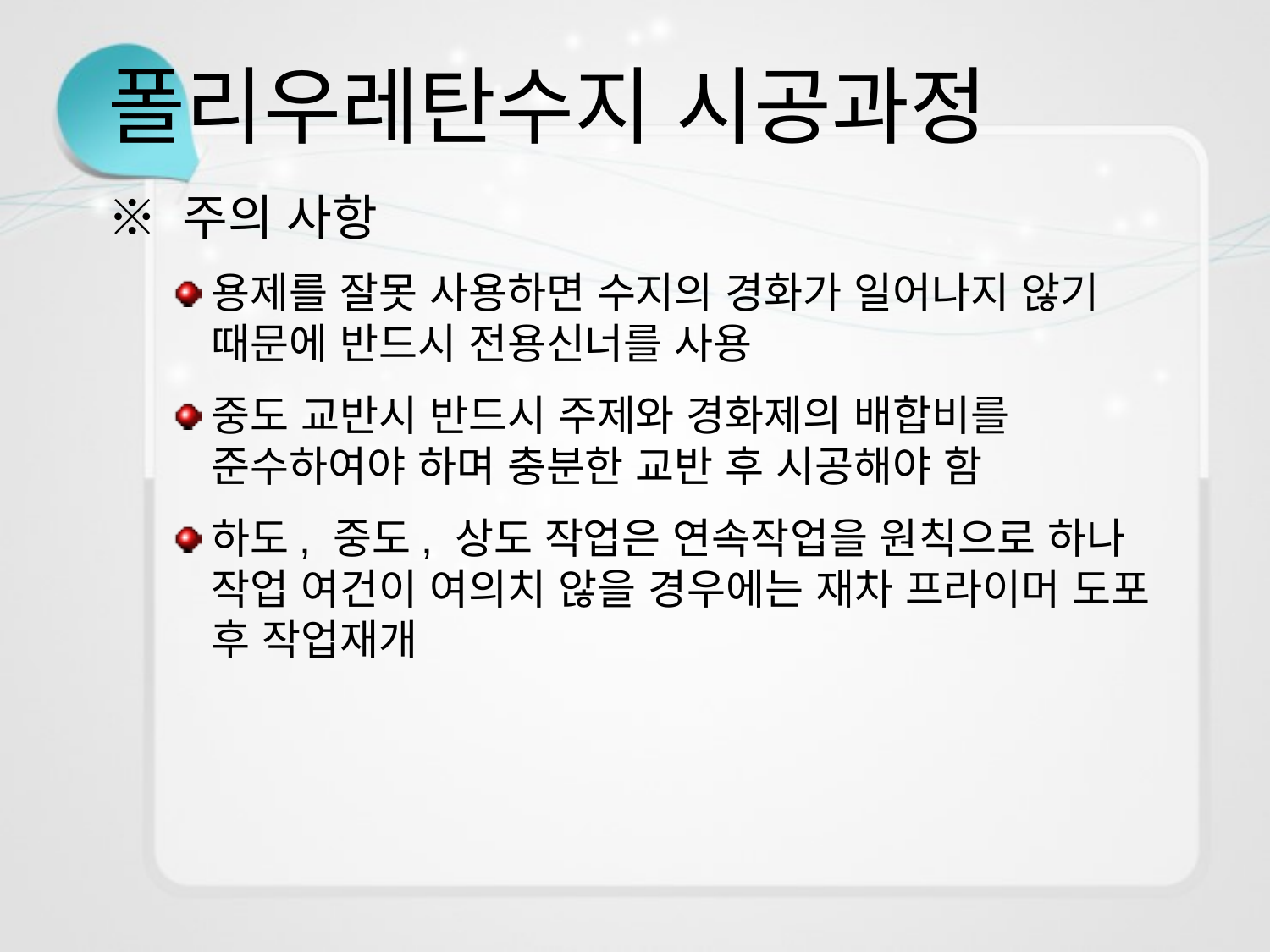

# 폴리우레탄수지 시공과정
※ 주의 사항
용제를 잘못 사용하면 수지의 경화가 일어나지 않기 때문에 반드시 전용신너를 사용
중도 교반시 반드시 주제와 경화제의 배합비를 준수하여야 하며 충분한 교반 후 시공해야 함
하도, 중도, 상도 작업은 연속작업을 원칙으로 하나 작업 여건이 여의치 않을 경우에는 재차 프라이머 도포 후 작업재개